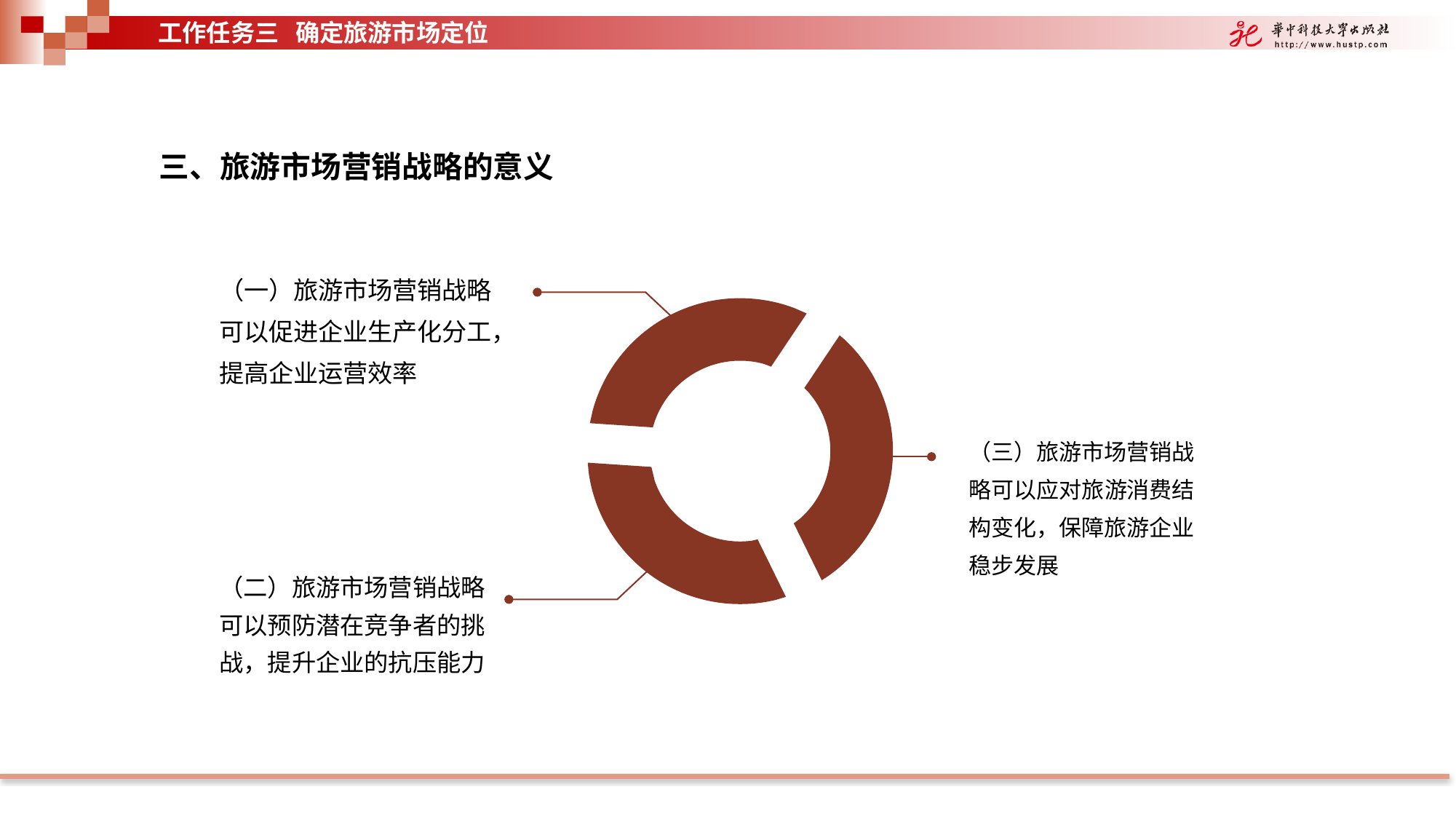

工作任务三   确定旅游市场定位
三、旅游市场营销战略的意义
（一）旅游市场营销战略可以促进企业生产化分工，提高企业运营效率

（三）旅游市场营销战略可以应对旅游消费结构变化，保障旅游企业稳步发展

（二）旅游市场营销战略可以预防潜在竞争者的挑战，提升企业的抗压能力